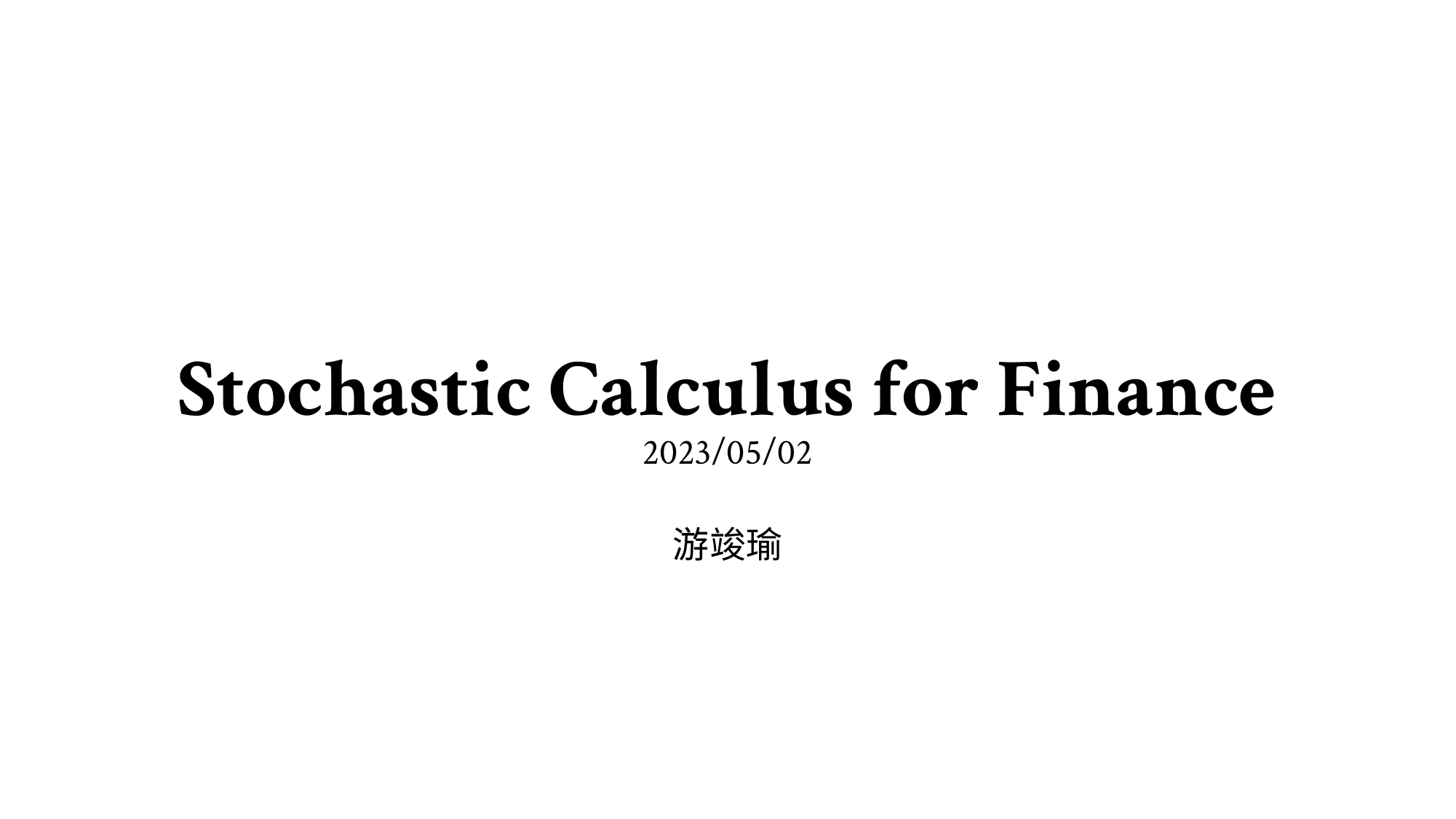

# Stochastic Calculus for Finance 2023/05/02
游竣瑜